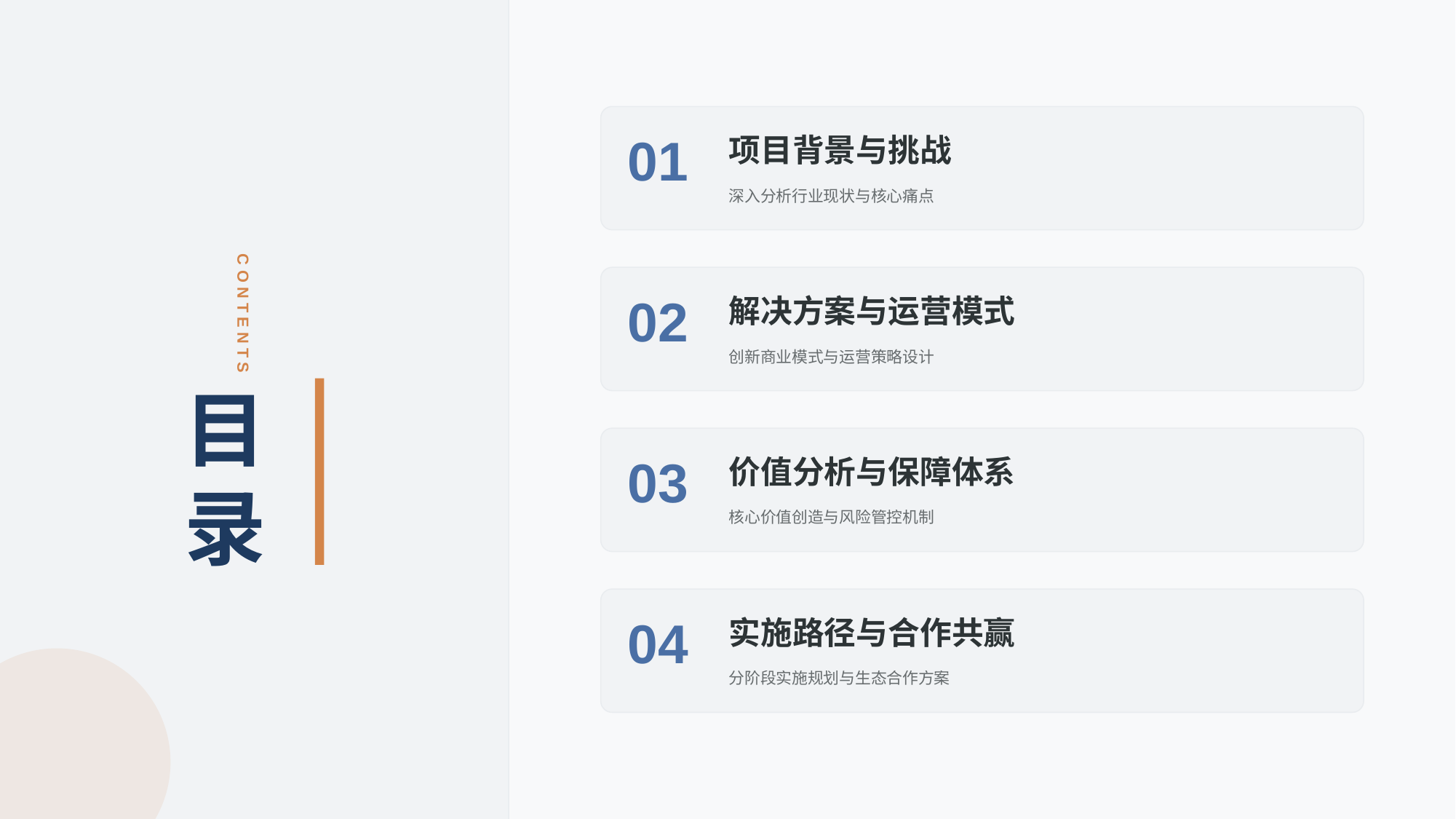

项目背景与挑战
01
深入分析行业现状与核心痛点
CONTENTS

解决方案与运营模式
02
创新商业模式与运营策略设计

目录

价值分析与保障体系
03
核心价值创造与风险管控机制

实施路径与合作共赢
04

分阶段实施规划与生态合作方案